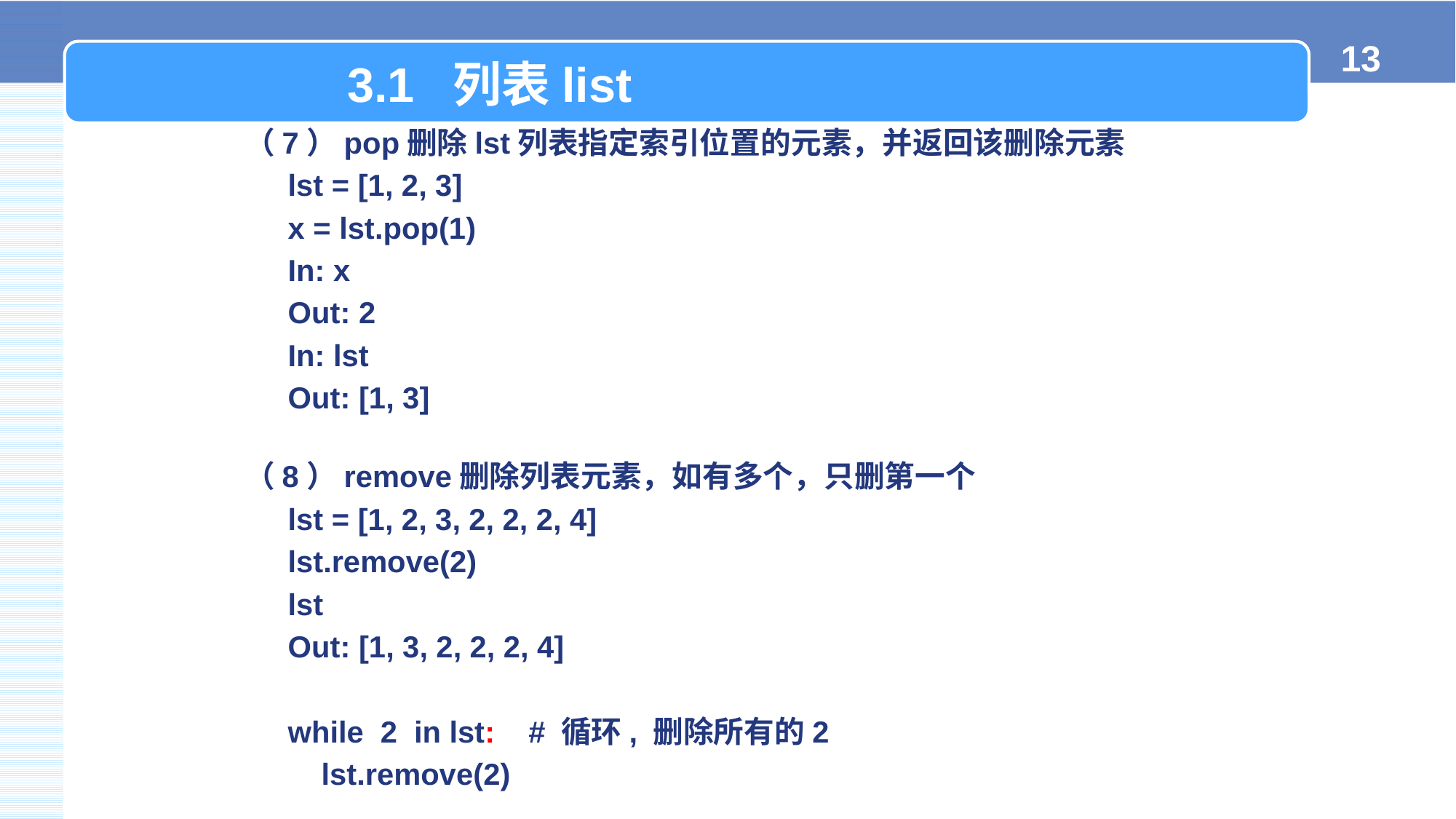

3.1  列表list
（7）pop删除lst列表指定索引位置的元素，并返回该删除元素
lst = [1, 2, 3]
x = lst.pop(1)
In: x
Out: 2
In: lst
Out: [1, 3]

（8）remove删除列表元素，如有多个，只删第一个
lst = [1, 2, 3, 2, 2, 2, 4]
lst.remove(2)
lst
Out: [1, 3, 2, 2, 2, 4]

while  2  in lst:    # 循环, 删除所有的2
    lst.remove(2)